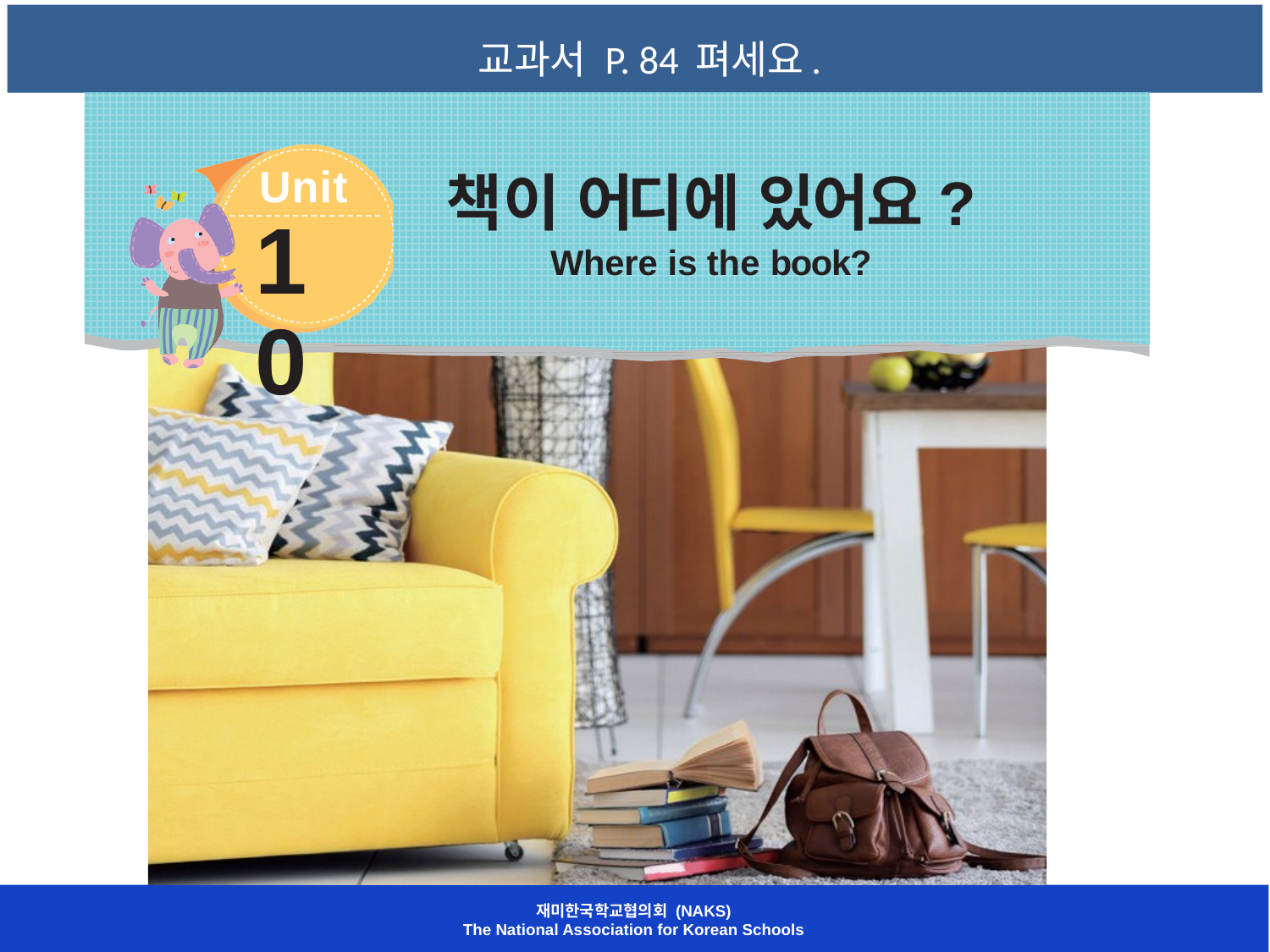

교과서 P. 84 펴세요.

Unit
10
책이 어디에 있어요?
Where is the book?

재미한국학교협의회 (NAKS)
The National Association for Korean Schools